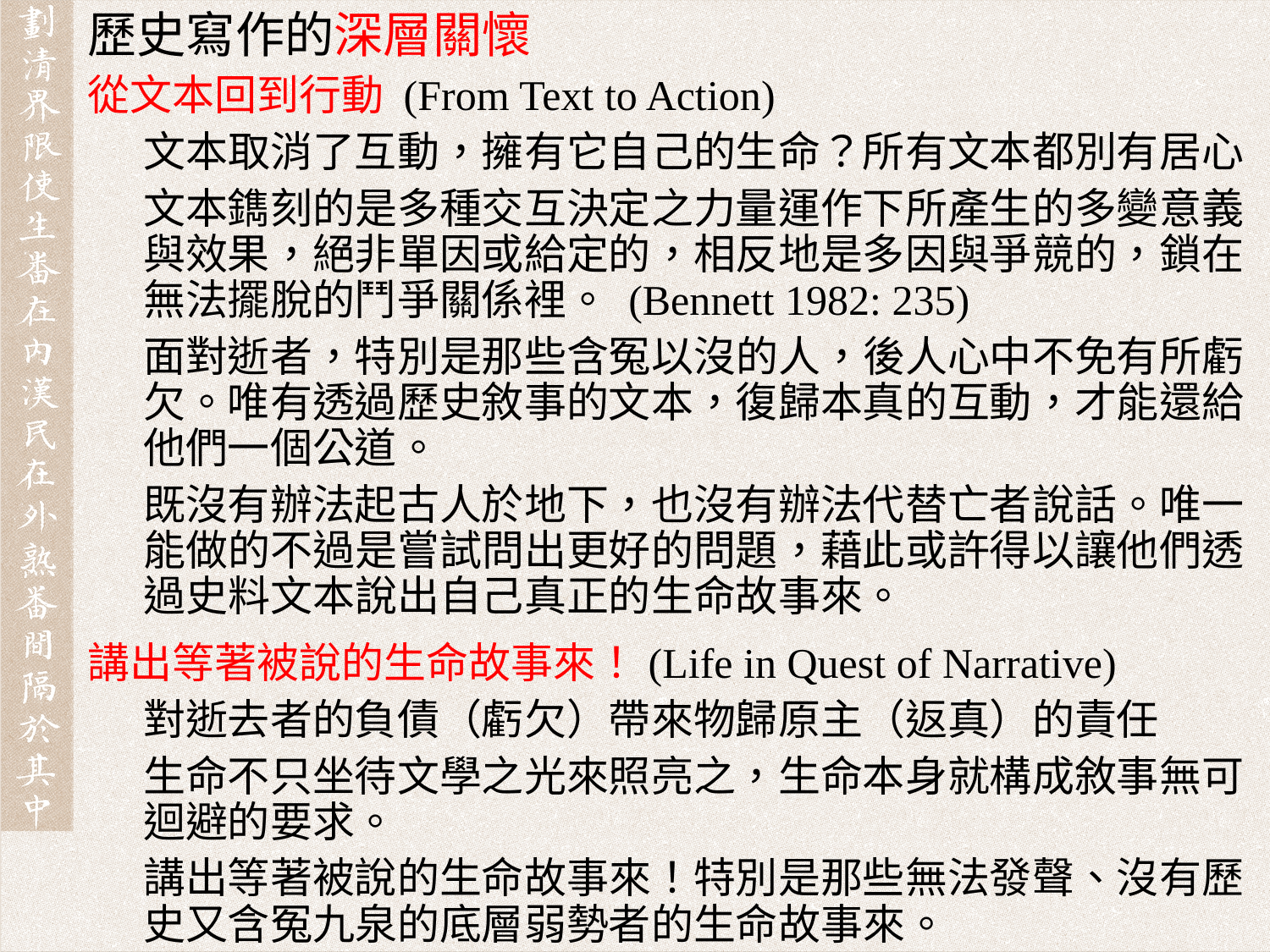

歷史寫作的深層關懷
從文本回到行動 (From Text to Action)
文本取消了互動，擁有它自己的生命？所有文本都別有居心
文本鐫刻的是多種交互決定之力量運作下所產生的多變意義與效果，絕非單因或給定的，相反地是多因與爭競的，鎖在無法擺脫的鬥爭關係裡。 (Bennett 1982: 235)
面對逝者，特別是那些含冤以沒的人，後人心中不免有所虧欠。唯有透過歷史敘事的文本，復歸本真的互動，才能還給他們一個公道。
既沒有辦法起古人於地下，也沒有辦法代替亡者說話。唯一能做的不過是嘗試問出更好的問題，藉此或許得以讓他們透過史料文本說出自己真正的生命故事來。
講出等著被說的生命故事來！(Life in Quest of Narrative)
對逝去者的負債（虧欠）帶來物歸原主（返真）的責任
生命不只坐待文學之光來照亮之，生命本身就構成敘事無可迴避的要求。
講出等著被說的生命故事來！特別是那些無法發聲、沒有歷史又含冤九泉的底層弱勢者的生命故事來。